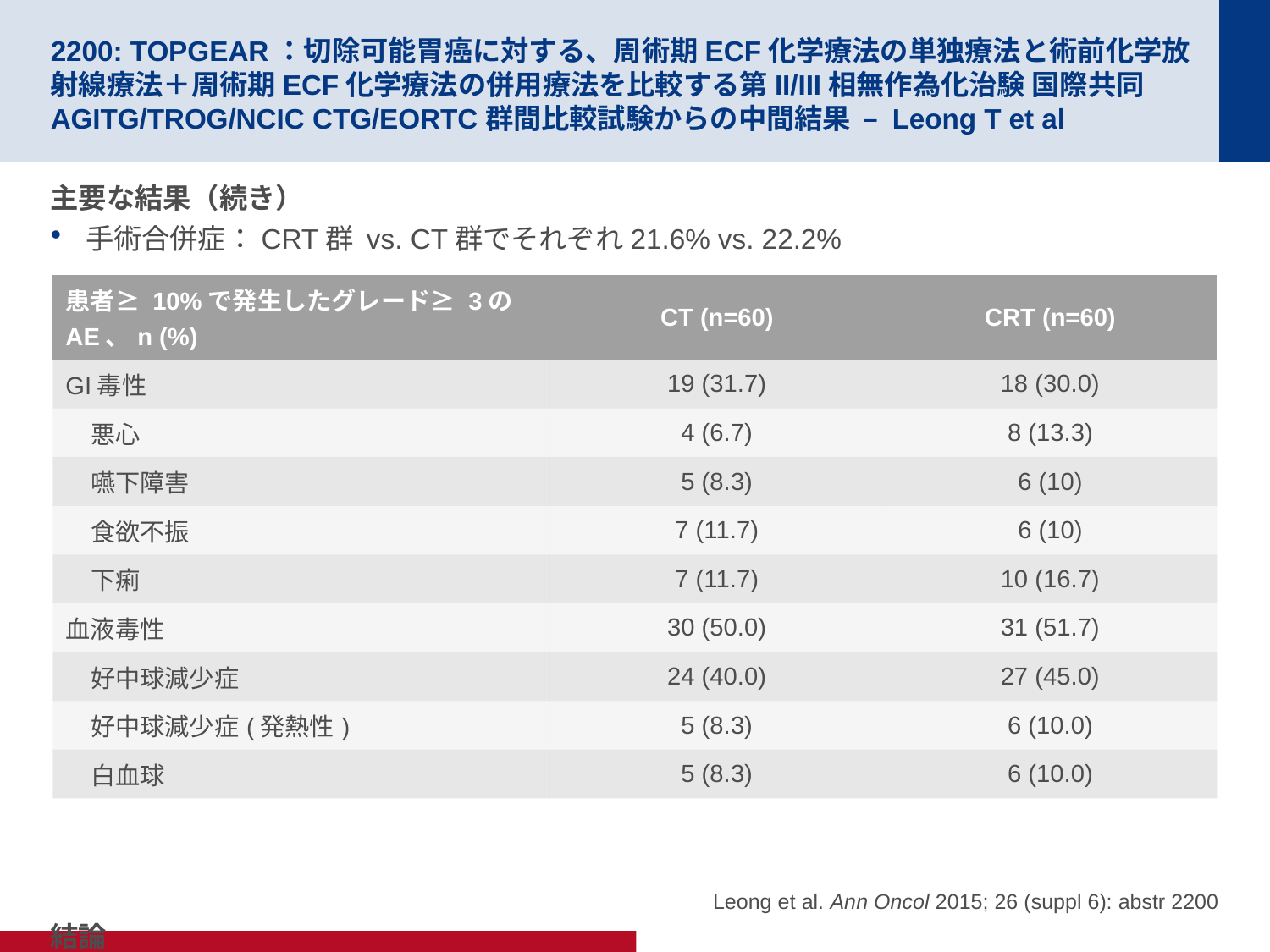

# 2200: TOPGEAR：切除可能胃癌に対する、周術期ECF化学療法の単独療法と術前化学放射線療法＋周術期ECF化学療法の併用療法を比較する第II/III相無作為化治験 国際共同AGITG/TROG/NCIC CTG/EORTC群間比較試験からの中間結果  – Leong T et al
主要な結果（続き）
手術合併症：CRT群 vs. CT群でそれぞれ21.6% vs. 22.2%

結論
術前CRTは、切除可能GC患者において、実施可能であり、容認可能な安全性プロファイルを示す
術前CRTは、手術コンプライアンスにも、術後合併症の発生率にも影響しない

| 患者≥ 10%で発生したグレード≥ 3のAE、n (%) | CT (n=60) | CRT (n=60) |
| --- | --- | --- |
| GI毒性 | 19 (31.7) | 18 (30.0) |
| 悪心 | 4 (6.7) | 8 (13.3) |
| 嚥下障害 | 5 (8.3) | 6 (10) |
| 食欲不振 | 7 (11.7) | 6 (10) |
| 下痢 | 7 (11.7) | 10 (16.7) |
| 血液毒性 | 30 (50.0) | 31 (51.7) |
| 好中球減少症 | 24 (40.0) | 27 (45.0) |
| 好中球減少症(発熱性) | 5 (8.3) | 6 (10.0) |
| 白血球 | 5 (8.3) | 6 (10.0) |
Leong et al. Ann Oncol 2015; 26 (suppl 6): abstr 2200